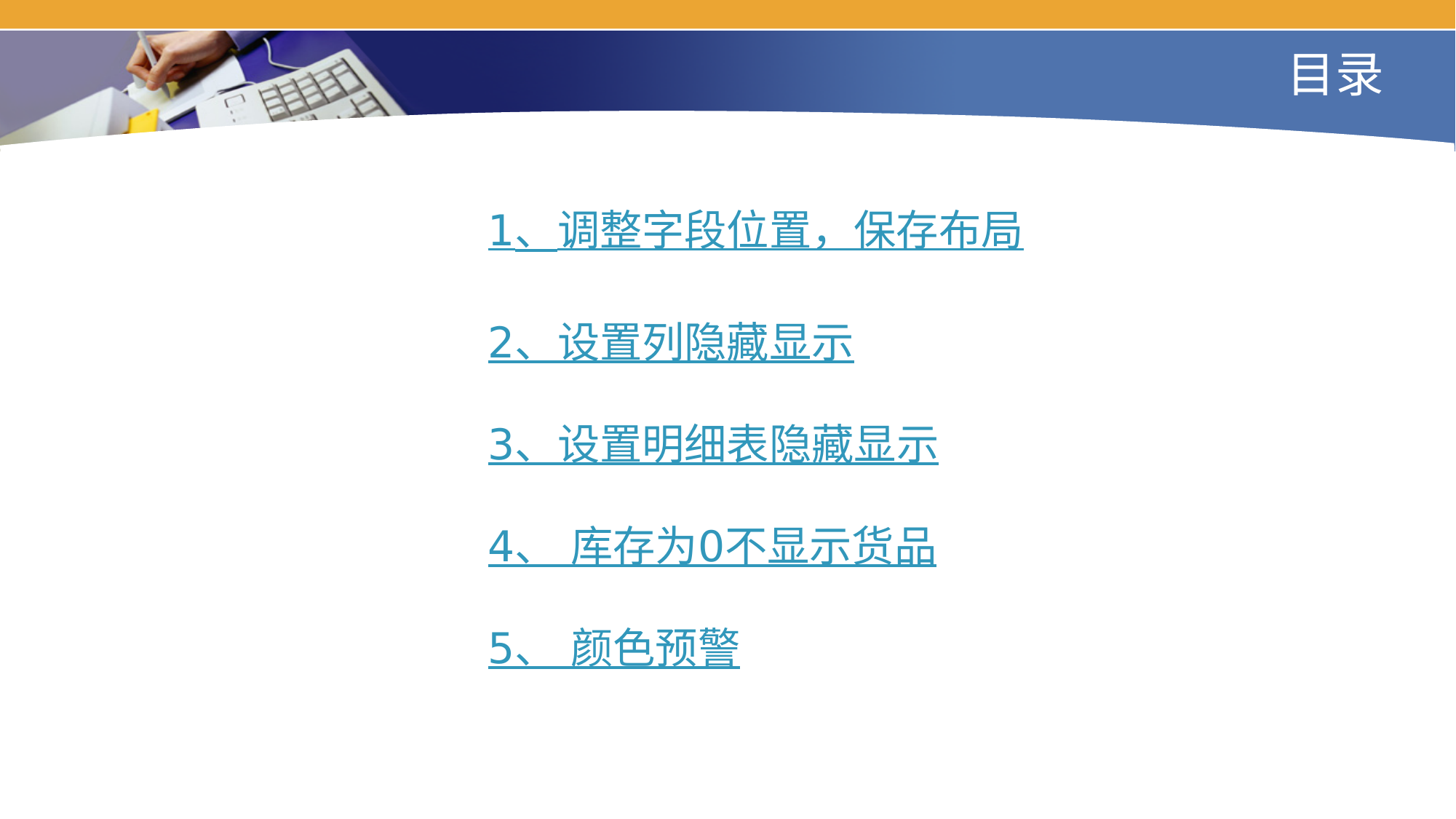

# 目录
1、调整字段位置，保存布局

2、设置列隐藏显示

3、设置明细表隐藏显示

4、 库存为0不显示货品

5、 颜色预警